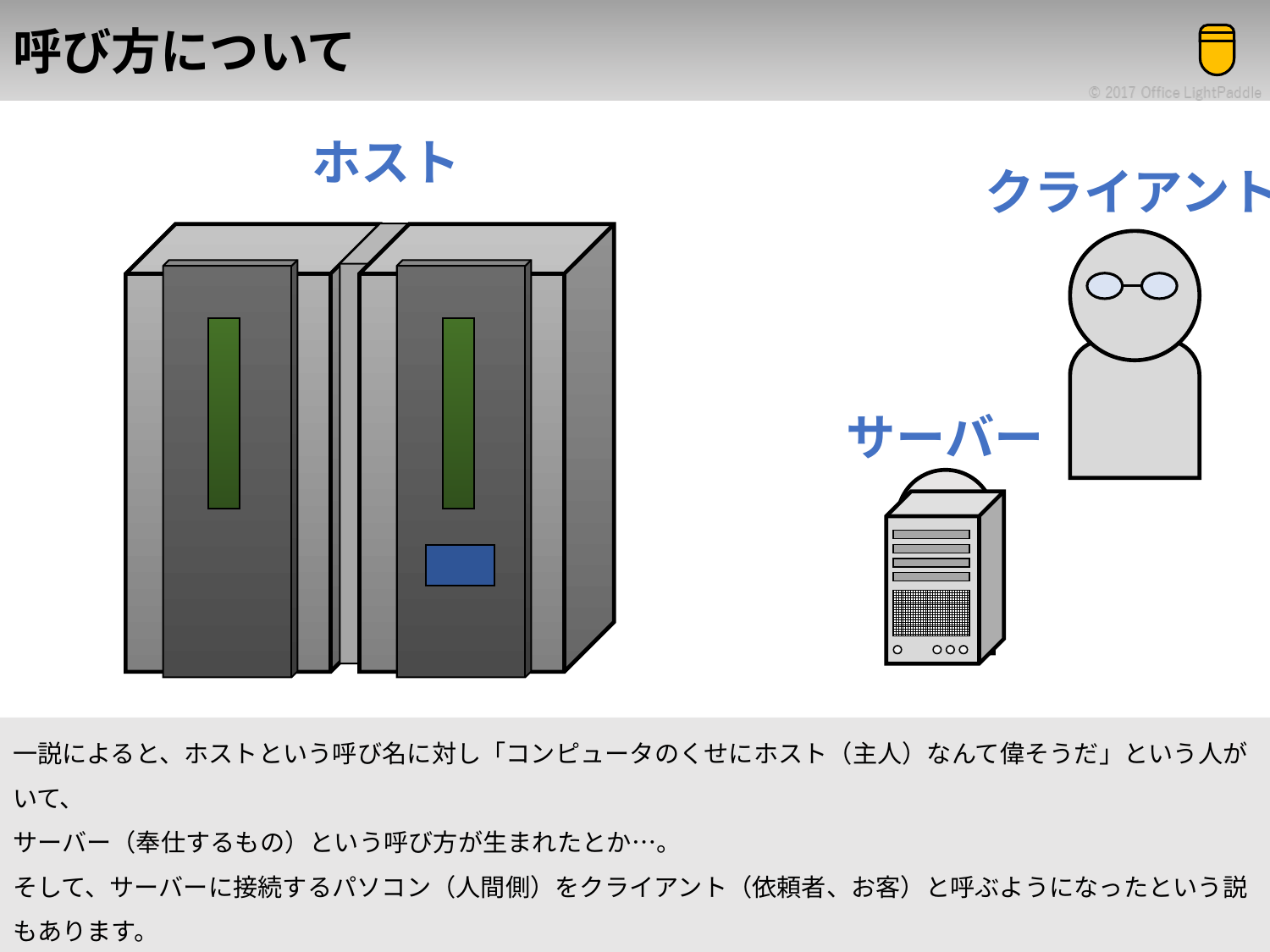

# 呼び方について

ホスト
クライアント

サーバー

一説によると、ホストという呼び名に対し「コンピュータのくせにホスト（主人）なんて偉そうだ」という人がいて、
サーバー（奉仕するもの）という呼び方が生まれたとか…。
そして、サーバーに接続するパソコン（人間側）をクライアント（依頼者、お客）と呼ぶようになったという説もあります。